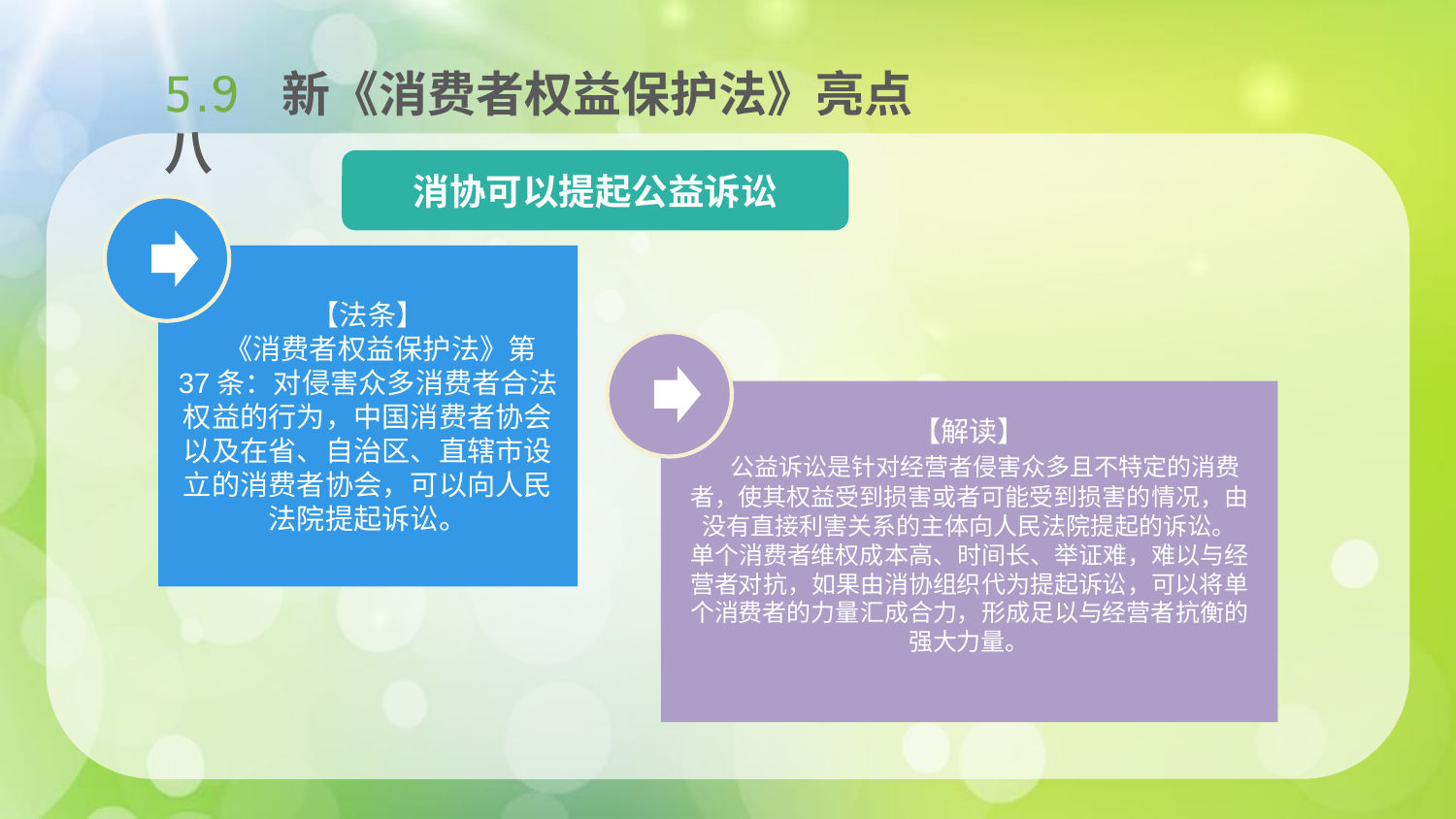

5.9  新《消费者权益保护法》亮点八
消协可以提起公益诉讼

【法条】
    《消费者权益保护法》第37条：对侵害众多消费者合法权益的行为，中国消费者协会以及在省、自治区、直辖市设立的消费者协会，可以向人民法院提起诉讼。

【解读】
    公益诉讼是针对经营者侵害众多且不特定的消费者，使其权益受到损害或者可能受到损害的情况，由没有直接利害关系的主体向人民法院提起的诉讼。
单个消费者维权成本高、时间长、举证难，难以与经营者对抗，如果由消协组织代为提起诉讼，可以将单个消费者的力量汇成合力，形成足以与经营者抗衡的强大力量。